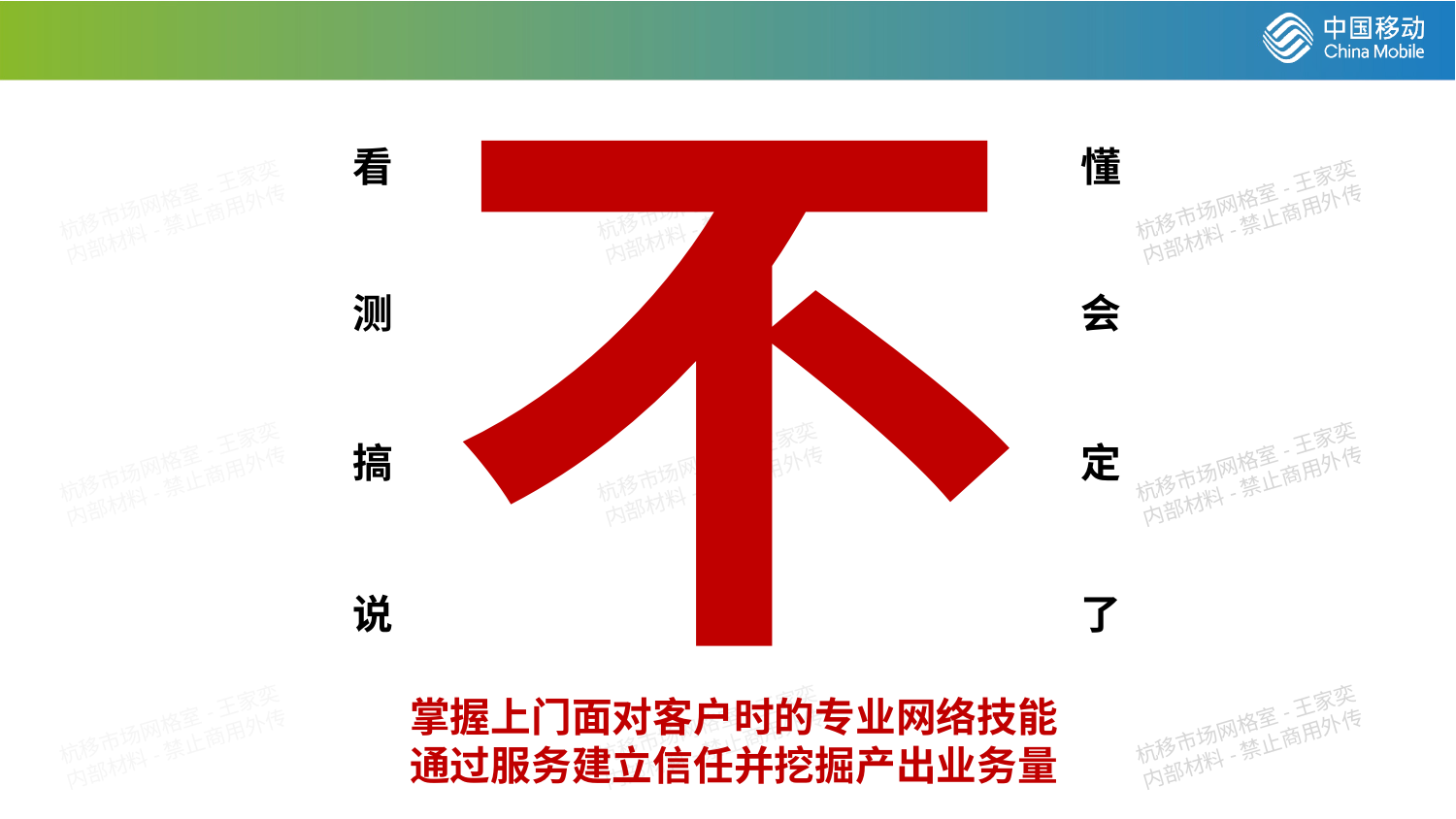

不
看					懂
测					会
搞					定
说					了
掌握上门面对客户时的专业网络技能
通过服务建立信任并挖掘产出业务量